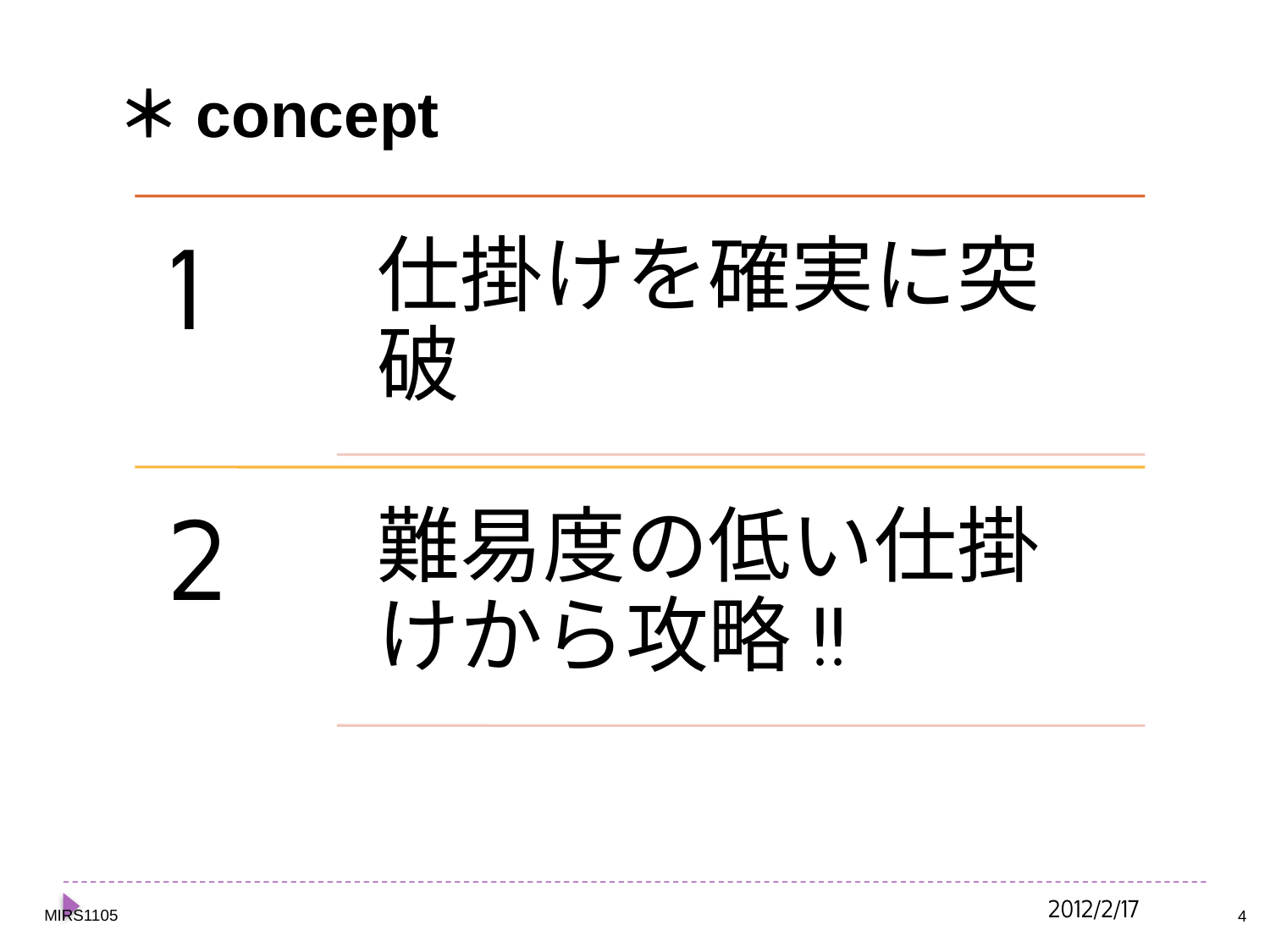

＊concept
1
仕掛けを確実に突破
2
難易度の低い仕掛けから攻略!!
2012/2/17
MIRS1105
4